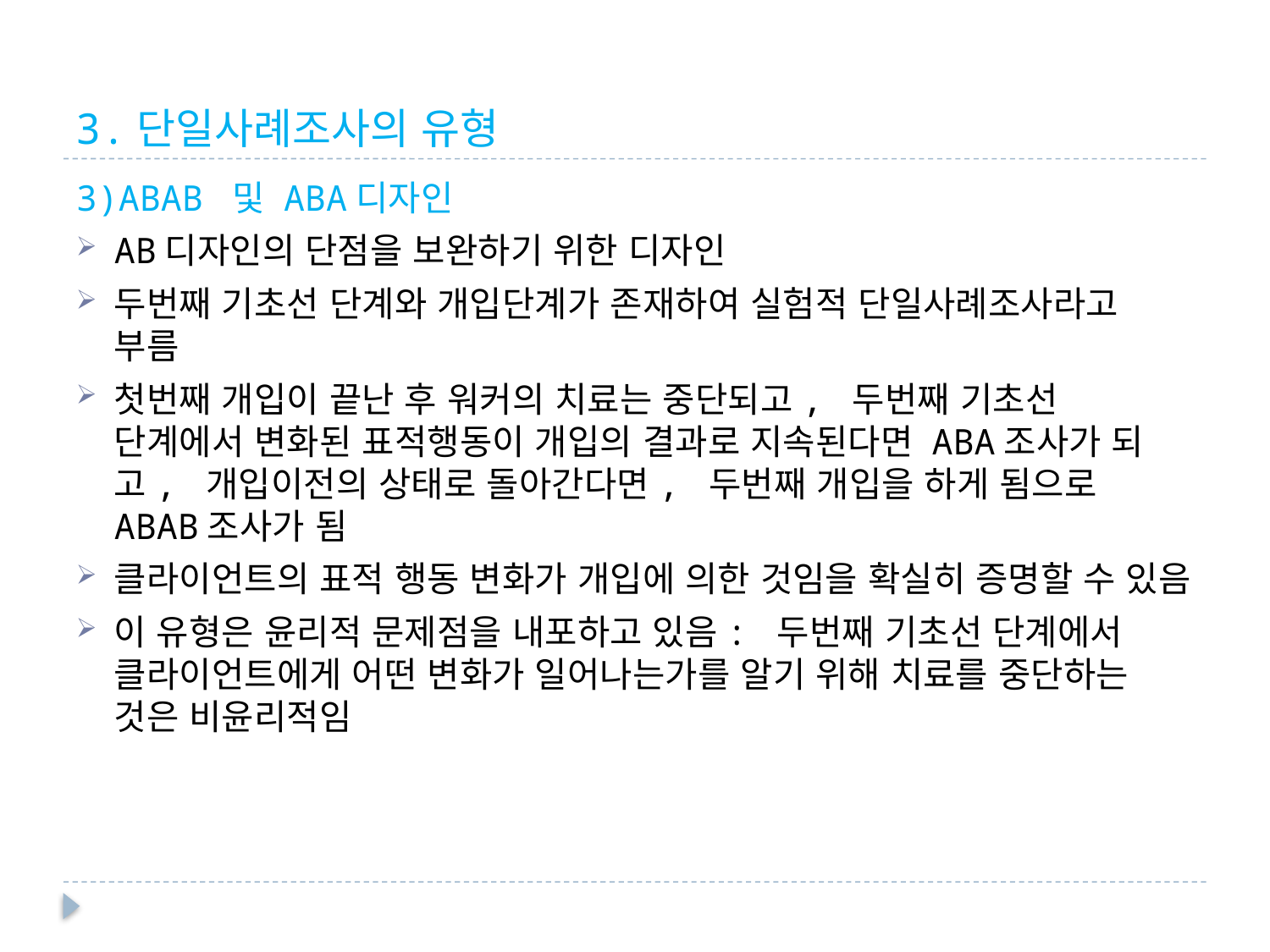

# 3.단일사례조사의 유형
3)ABAB 및 ABA디자인
AB디자인의 단점을 보완하기 위한 디자인
두번째 기초선 단계와 개입단계가 존재하여 실험적 단일사례조사라고  부름
첫번째 개입이 끝난 후 워커의 치료는 중단되고, 두번째 기초선 단계에서 변화된 표적행동이 개입의 결과로 지속된다면 ABA조사가 되고, 개입이전의 상태로 돌아간다면, 두번째 개입을 하게 됨으로 ABAB조사가 됨
클라이언트의 표적 행동 변화가 개입에 의한 것임을 확실히 증명할 수 있음
이 유형은 윤리적 문제점을 내포하고 있음: 두번째 기초선 단계에서 클라이언트에게 어떤 변화가 일어나는가를 알기 위해 치료를 중단하는 것은 비윤리적임